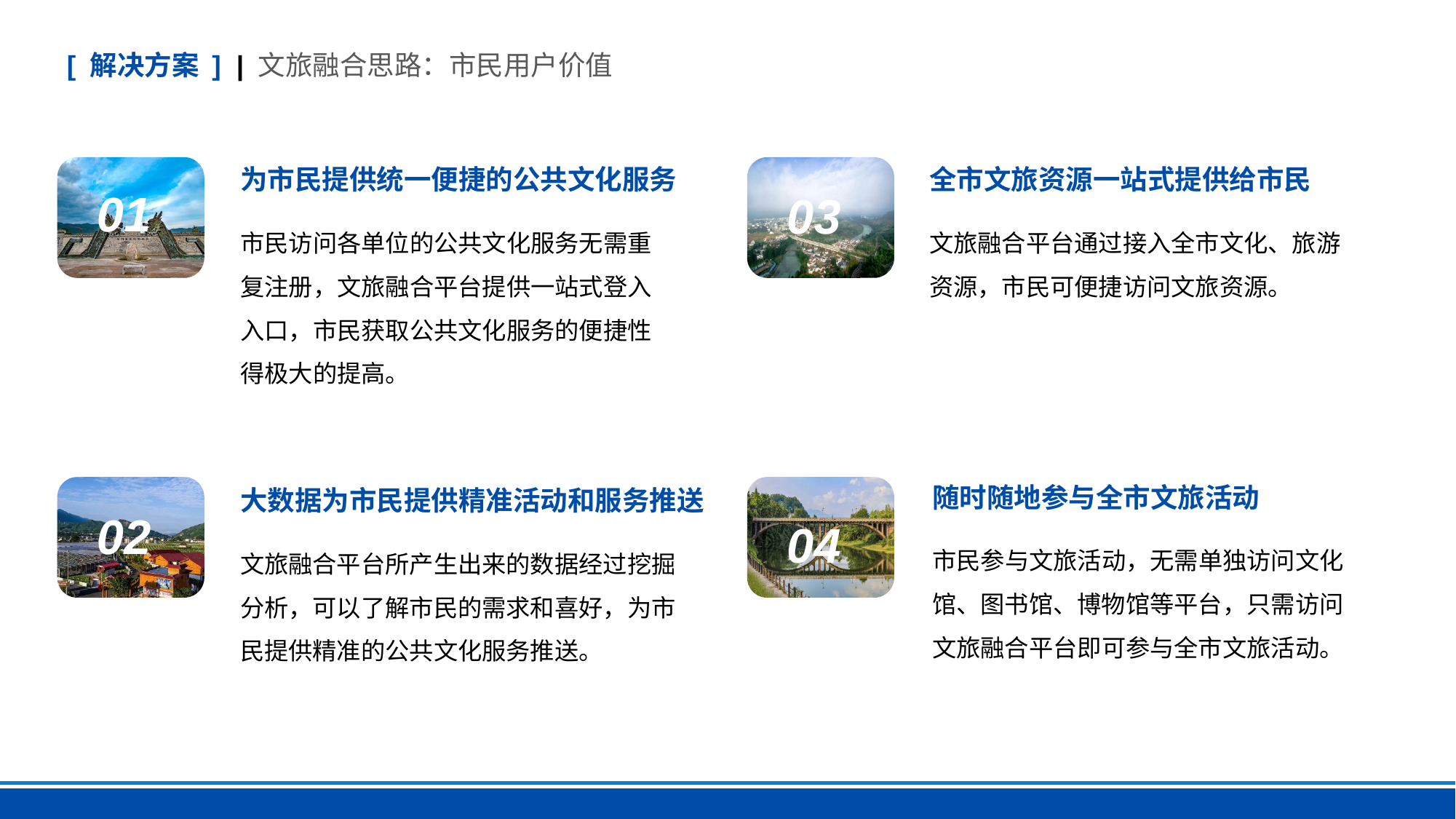

[ 解决方案 ]  | 文旅融合思路：市民用户价值

0 3
全市文旅资源一站式提供给市民

0 1
为市民提供统一便捷的公共文化服务
文旅融合平台通过接入全市文化、旅游资源，市民可便捷访问文旅资源。
市民访问各单位的公共文化服务无需重复注册，文旅融合平台提供一站式登入入口，市民获取公共文化服务的便捷性得极大的提高。
随时随地参与全市文旅活动

0 2

大数据为市民提供精准活动和服务推送
0 4
市民参与文旅活动，无需单独访问文化馆、图书馆、博物馆等平台，只需访问文旅融合平台即可参与全市文旅活动。
文旅融合平台所产生出来的数据经过挖掘分析，可以了解市民的需求和喜好，为市民提供精准的公共文化服务推送。